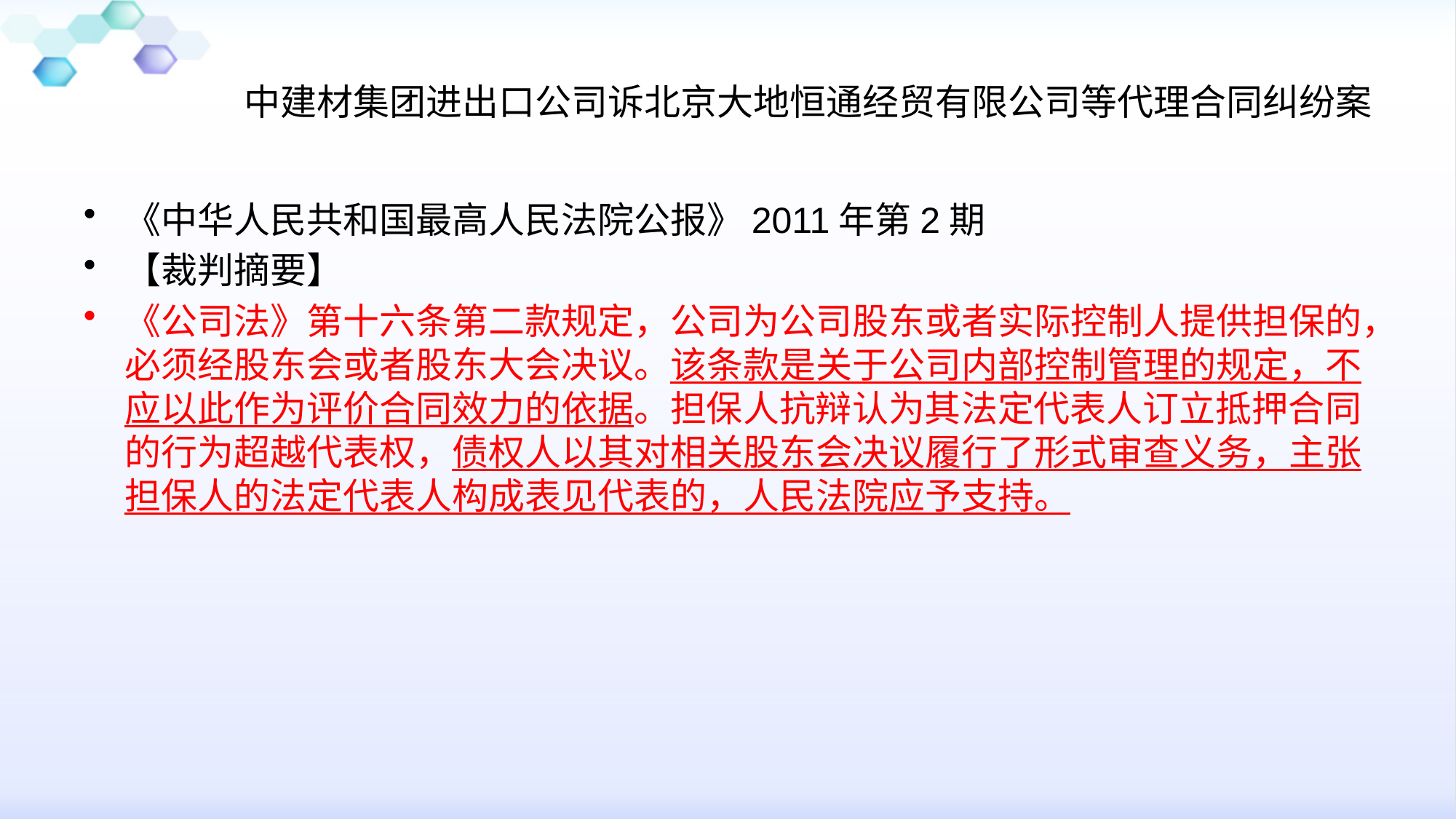

# 中建材集团进出口公司诉北京大地恒通经贸有限公司等代理合同纠纷案
《中华人民共和国最高人民法院公报》2011年第2期
【裁判摘要】
《公司法》第十六条第二款规定，公司为公司股东或者实际控制人提供担保的，必须经股东会或者股东大会决议。该条款是关于公司内部控制管理的规定，不应以此作为评价合同效力的依据。担保人抗辩认为其法定代表人订立抵押合同的行为超越代表权，债权人以其对相关股东会决议履行了形式审查义务，主张担保人的法定代表人构成表见代表的，人民法院应予支持。